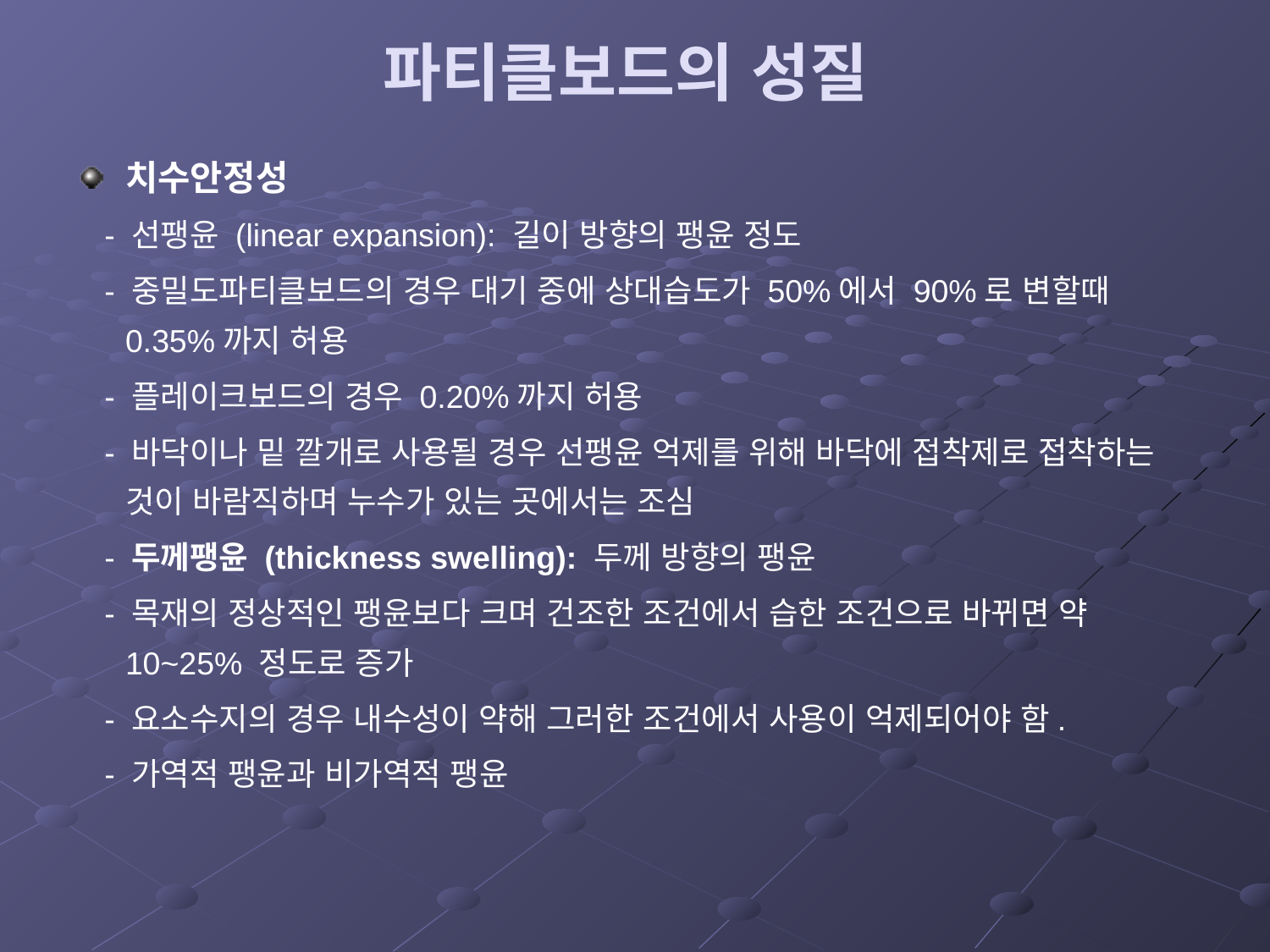

# 파티클보드의 성질
치수안정성
   - 선팽윤 (linear expansion): 길이 방향의 팽윤 정도
   - 중밀도파티클보드의 경우 대기 중에 상대습도가 50%에서 90%로 변할때 0.35%까지 허용
   - 플레이크보드의 경우 0.20%까지 허용
   - 바닥이나 밑 깔개로 사용될 경우 선팽윤 억제를 위해 바닥에 접착제로 접착하는 것이 바람직하며 누수가 있는 곳에서는 조심
   - 두께팽윤 (thickness swelling): 두께 방향의 팽윤
   - 목재의 정상적인 팽윤보다 크며 건조한 조건에서 습한 조건으로 바뀌면 약 10~25% 정도로 증가
   - 요소수지의 경우 내수성이 약해 그러한 조건에서 사용이 억제되어야 함.
   - 가역적 팽윤과 비가역적 팽윤